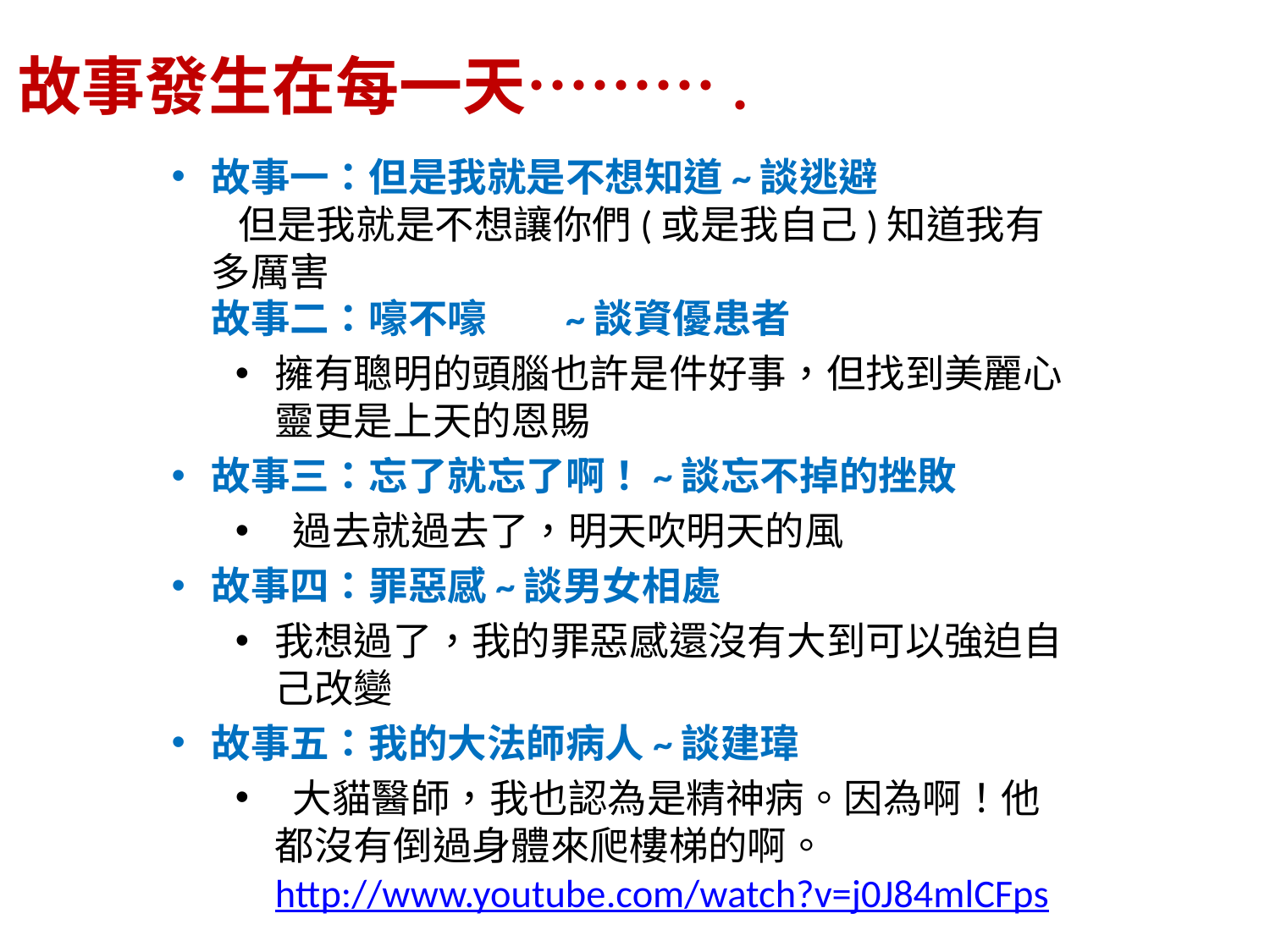

故事發生在每一天……….
故事一：但是我就是不想知道~談逃避
   但是我就是不想讓你們(或是我自己)知道我有多厲害
故事二：嚎不嚎	~談資優患者
擁有聰明的頭腦也許是件好事，但找到美麗心靈更是上天的恩賜
故事三：忘了就忘了啊！~談忘不掉的挫敗
 過去就過去了，明天吹明天的風
故事四：罪惡感~談男女相處
我想過了，我的罪惡感還沒有大到可以強迫自己改變
故事五：我的大法師病人~談建瑋
 大貓醫師，我也認為是精神病。因為啊！他都沒有倒過身體來爬樓梯的啊。http://www.youtube.com/watch?v=j0J84mlCFps